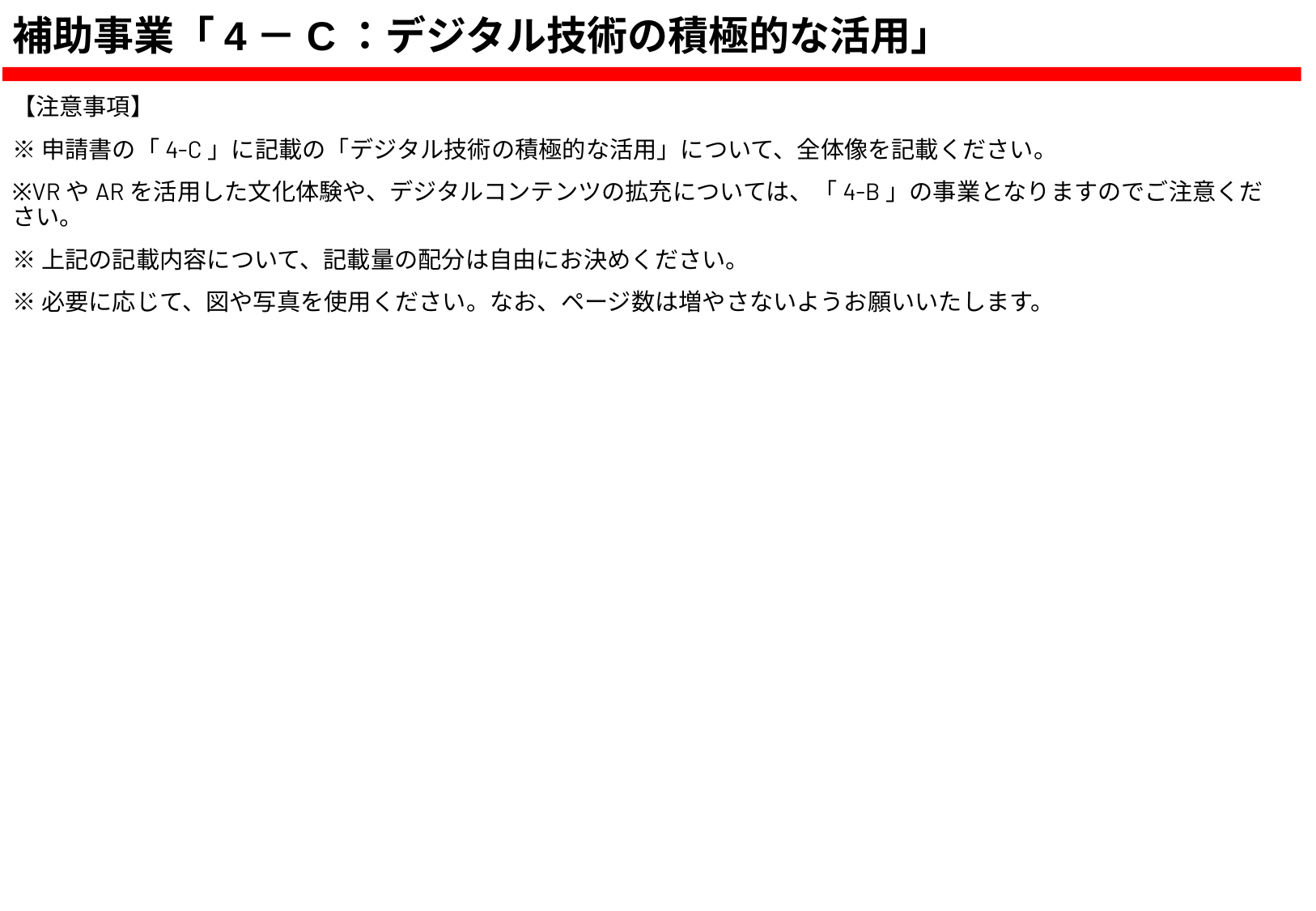

補助事業「4－C：デジタル技術の積極的な活用」

【注意事項】
※申請書の「4-C」に記載の「デジタル技術の積極的な活用」について、全体像を記載ください。
※VRやARを活用した文化体験や、デジタルコンテンツの拡充については、「4-B」の事業となりますのでご注意ください。
※上記の記載内容について、記載量の配分は自由にお決めください。
※必要に応じて、図や写真を使用ください。なお、ページ数は増やさないようお願いいたします。